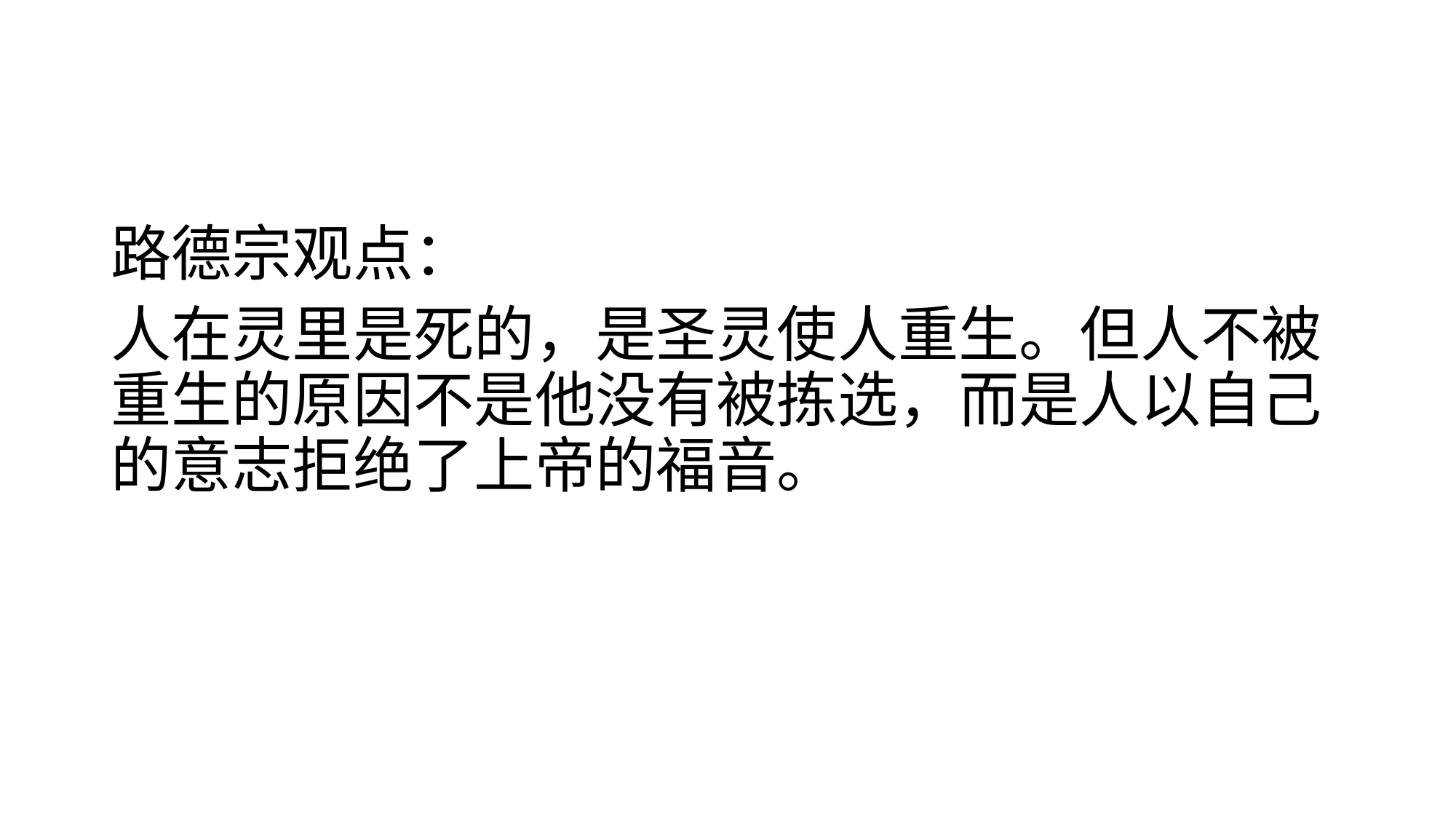

#
路德宗观点：
人在灵里是死的，是圣灵使人重生。但人不被重生的原因不是他没有被拣选，而是人以自己的意志拒绝了上帝的福音。